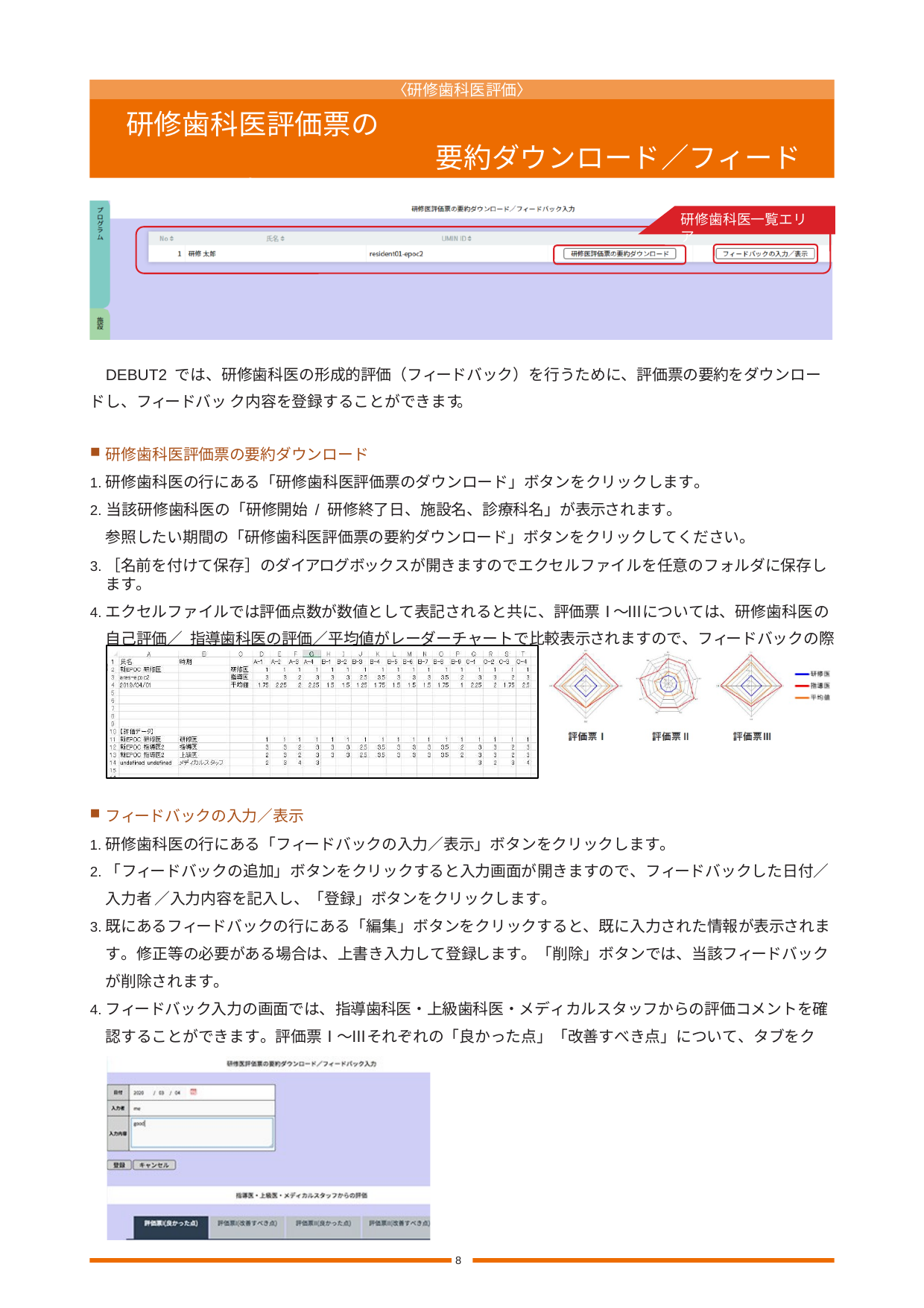

〈研修歯科医評価〉
研修歯科医評価票の
　　　　　　　　　　　要約ダウンロード／フィードバック入力

研修歯科医一覧エリア

DEBUT2 では、研修歯科医の形成的評価（フィードバック）を行うために、評価票の要約をダウンロードし、フィードバッ ク内容を登録することができます。

研修歯科医評価票の要約ダウンロード
研修歯科医の行にある「研修歯科医評価票のダウンロード」ボタンをクリックします。
当該研修歯科医の「研修開始 / 研修終了日、施設名、診療科名」が表示されます。
参照したい期間の「研修歯科医評価票の要約ダウンロード」ボタンをクリックしてください。
［名前を付けて保存］のダイアログボックスが開きますのでエクセルファイルを任意のフォルダに保存します。
エクセルファイルでは評価点数が数値として表記されると共に、評価票Ⅰ～Ⅲについては、研修歯科医の自己評価／  指導歯科医の評価／平均値がレーダーチャートで比較表示されますので、フィードバックの際の参考にしてください。

フィードバックの入力／表示
研修歯科医の行にある「フィードバックの入力／表示」ボタンをクリックします。
「フィードバックの追加」ボタンをクリックすると入力画面が開きますので、フィードバックした日付／入力者 ／入力内容を記入し、「登録」ボタンをクリックします。
既にあるフィードバックの行にある「編集」ボタンをクリックすると、既に入力された情報が表示されます。修正等の必要がある場合は、上書き入力して登録します。「削除」ボタンでは、当該フィードバックが削除されます。
フィードバック入力の画面では、指導歯科医・上級歯科医・メディカルスタッフからの評価コメントを確認することができます。評価票Ⅰ～Ⅲそれぞれの「良かった点」「改善すべき点」について、タブをクリックして参照してください。

8